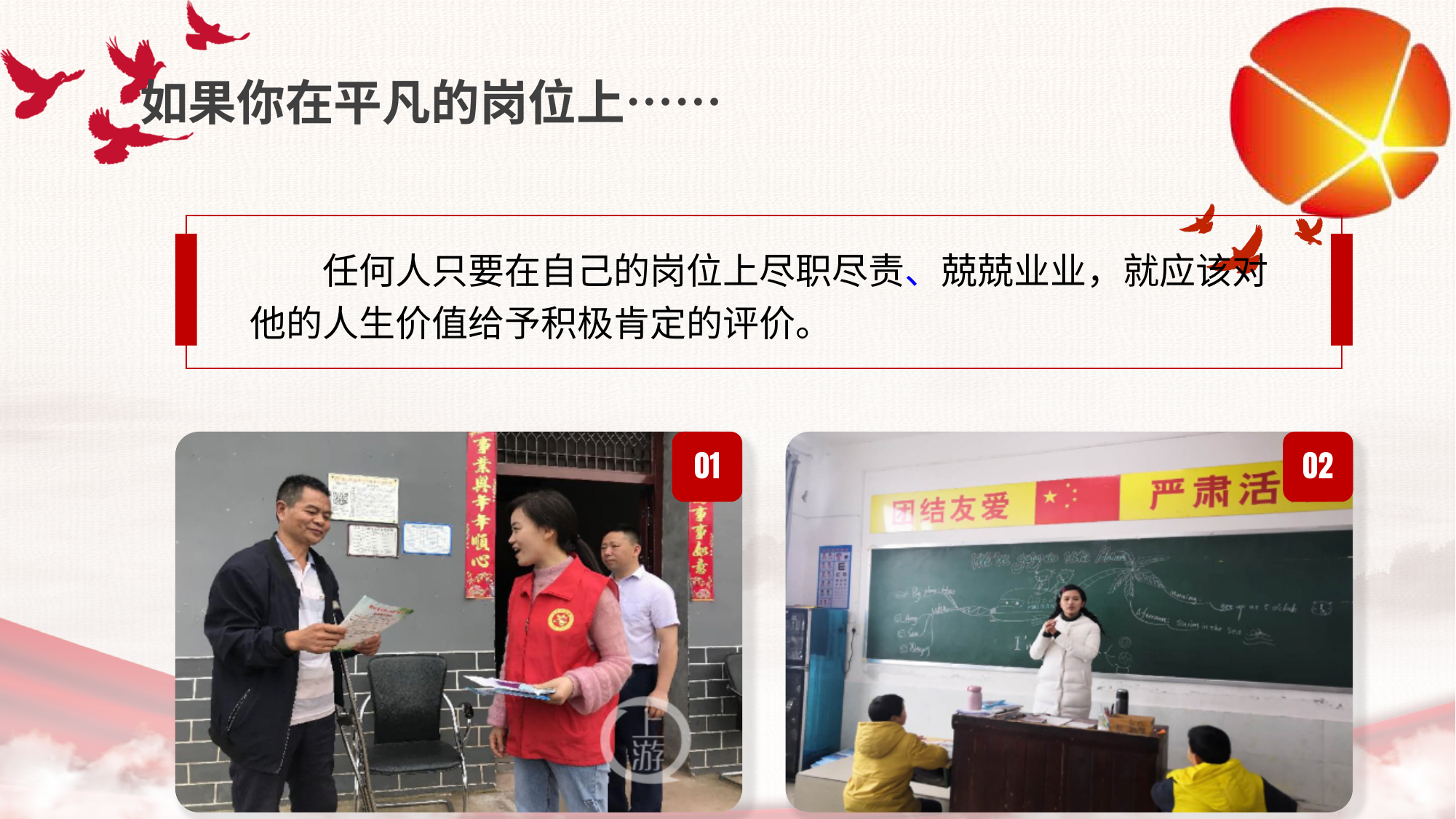

如果你在平凡的岗位上……

任何人只要在自己的岗位上尽职尽责、兢兢业业，就应该对他的人生价值给予积极肯定的评价。

0 1

0 2